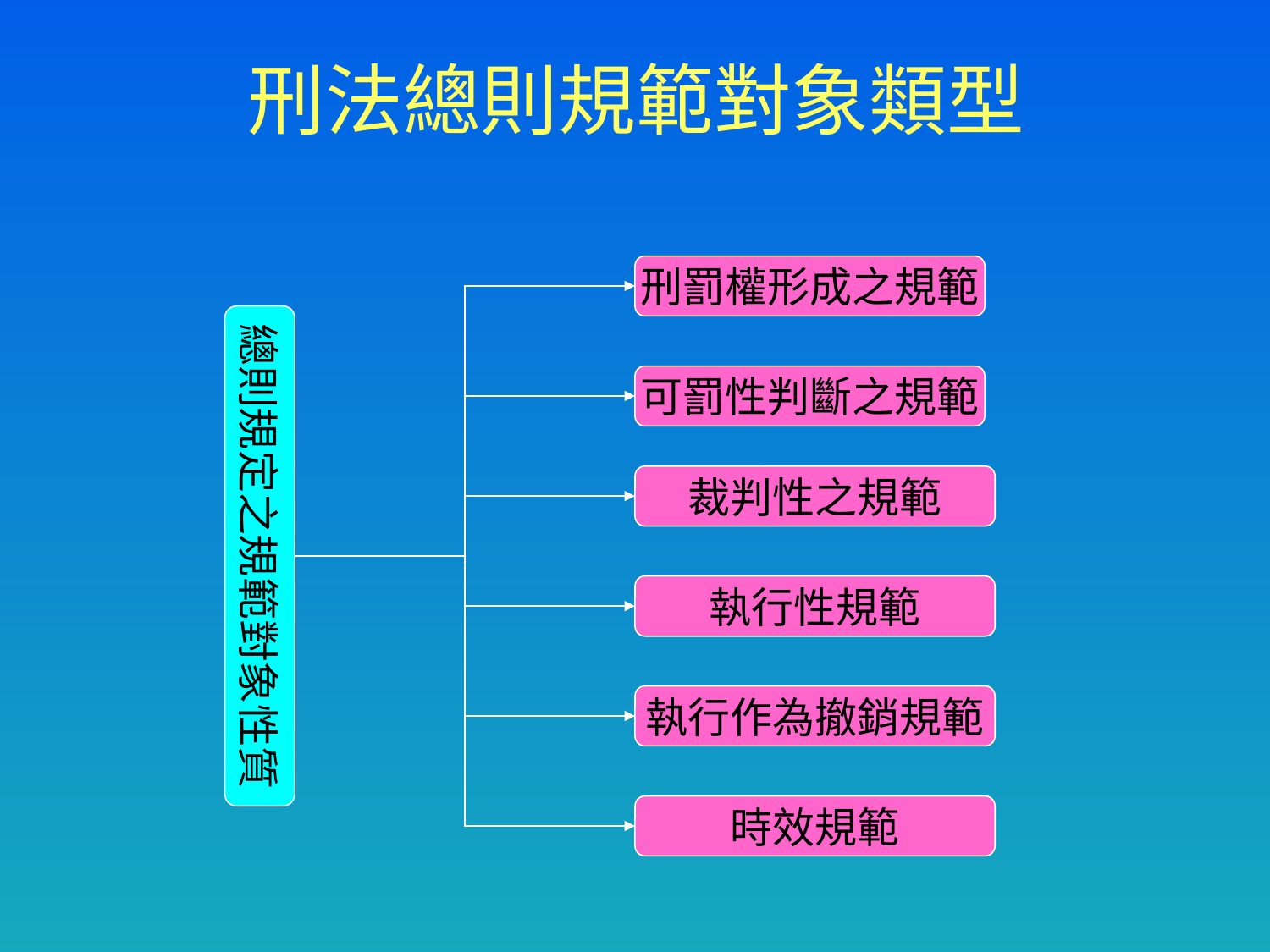

# 刑法總則規範對象類型
刑罰權形成之規範
總則規定之規範對象性質
可罰性判斷之規範
裁判性之規範
執行性規範
執行作為撤銷規範
時效規範